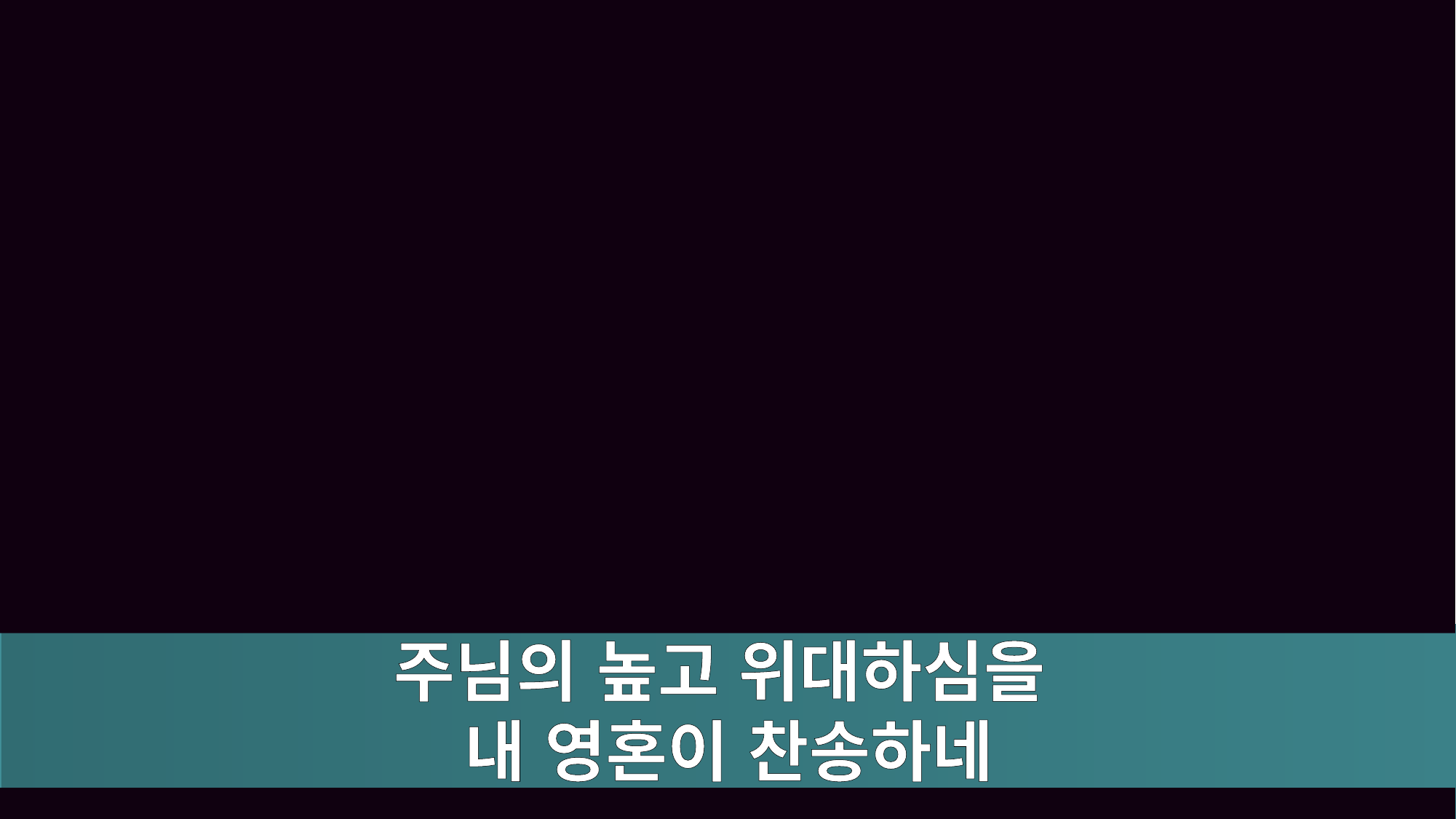

주님의 높고 위대하심을
내 영혼이 찬송하네
주님의 높고 위대하심을 (위대하심을)
내 영혼이 찬송하네
하나님 찬송하며 살아가는 이 한세상 동안
감사하게 하시고 인도 하시네
주님을 찬송함이 나의 마음속에
겸손으로 주를 보게 하시고 보호하시네
주님의 높고 위대하심을
내 평생 찬송하며 살아가리라 (찬송해)
주님의 높고 위대하심을
내 평생 찬송하며 살아가리라
때론 어두움 속에서 주를 만났네
주님 의지할 믿음 내게 주셨네 (주셨네)
세월 지나갈 수록 나의 의지할 분은
오직 주예수 그리스도 뿐이라
세상 시험이 나를 에워싸도
주님 주신 승리를 얻으리
하나님 찬송하며 살아가는 이 한세상 동안
감사하게 하시고 인도하시네
주님을 찬송함이 나의 마음속에
겸손으로 주를 보게하시고 보호하시네
주님의 높고 위대하심을
내 평생 찬송하며 살아가리라 (찬송해)
주님의 높고 위대하심을 (위대하심을)
내 평생 찬송하며 살아가리라
주님의 높고 위대하심을 (위대하심을)
내 영혼이 (내영혼이) 찬송하네(찬송하네)
주님의 높고 위대하심을 (위대하심을)
내 영혼이 내 영혼이
내 영혼이 찬송하네
아멘
아멘~